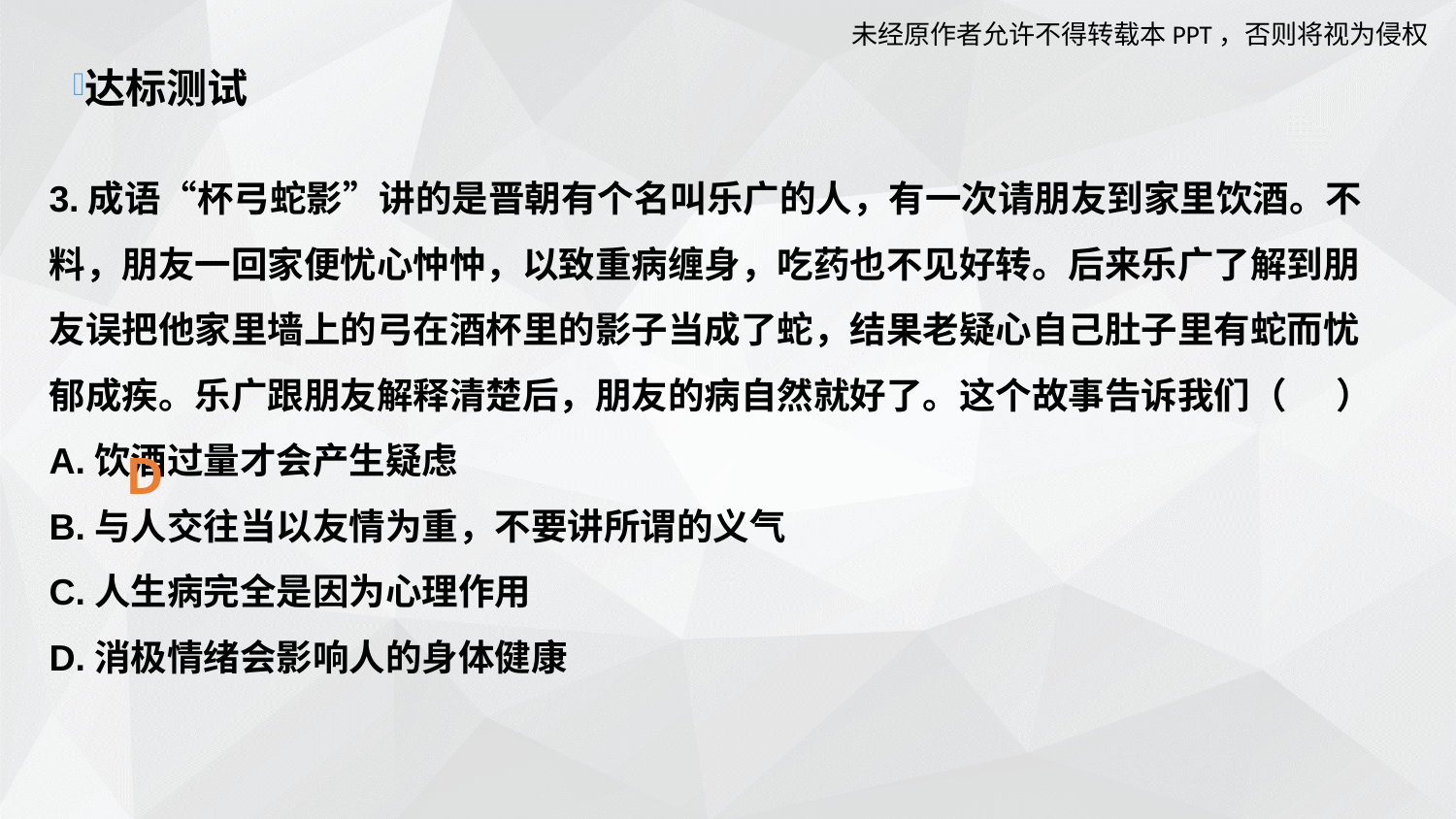

达标测试
3.成语“杯弓蛇影”讲的是晋朝有个名叫乐广的人，有一次请朋友到家里饮酒。不料，朋友一回家便忧心忡忡，以致重病缠身，吃药也不见好转。后来乐广了解到朋友误把他家里墙上的弓在酒杯里的影子当成了蛇，结果老疑心自己肚子里有蛇而忧郁成疾。乐广跟朋友解释清楚后，朋友的病自然就好了。这个故事告诉我们（      ）
A.饮酒过量才会产生疑虑
B.与人交往当以友情为重，不要讲所谓的义气
C.人生病完全是因为心理作用
D.消极情绪会影响人的身体健康

Ｄ